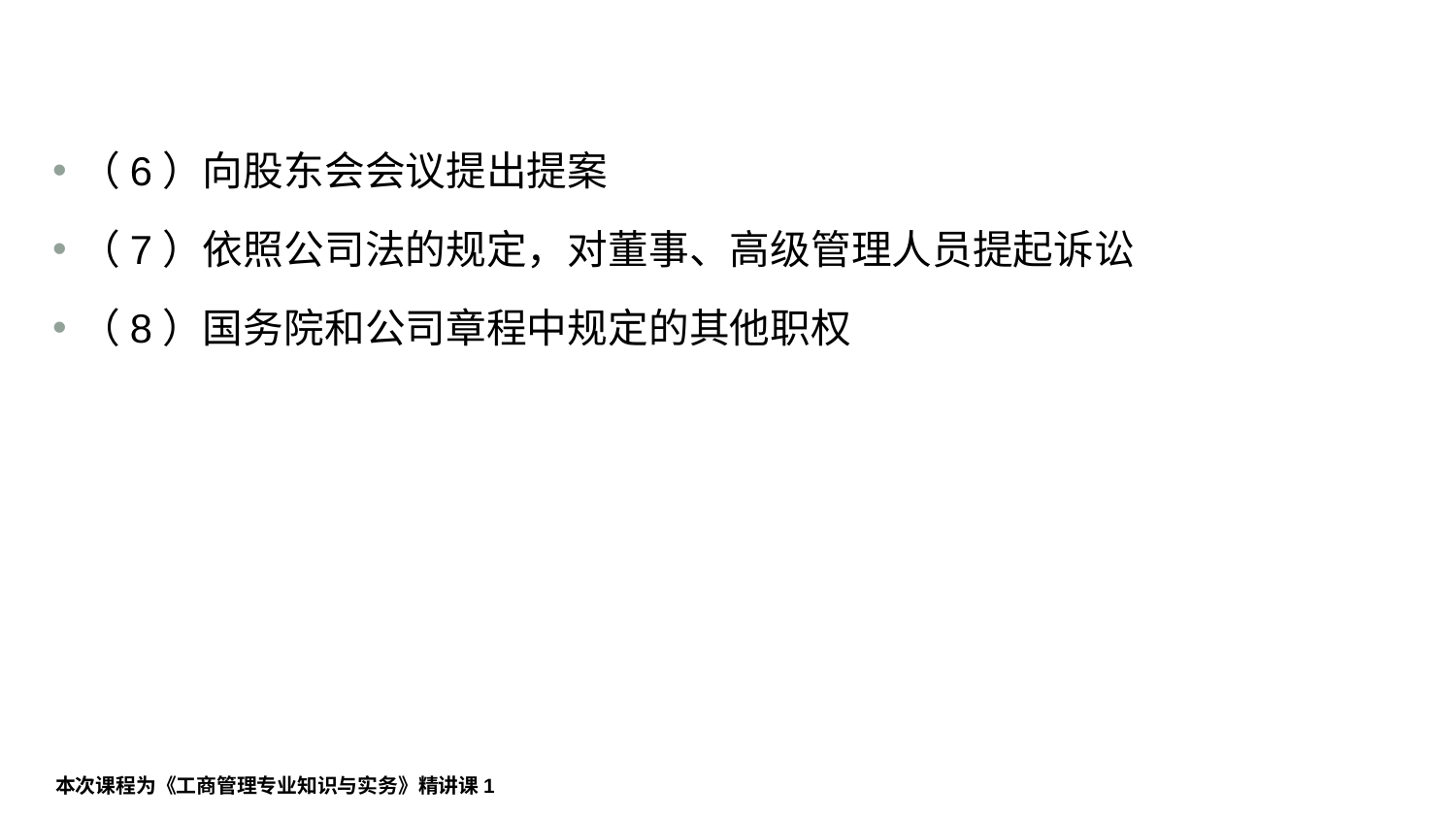

#
（6）向股东会会议提出提案
（7）依照公司法的规定，对董事、高级管理人员提起诉讼
（8）国务院和公司章程中规定的其他职权